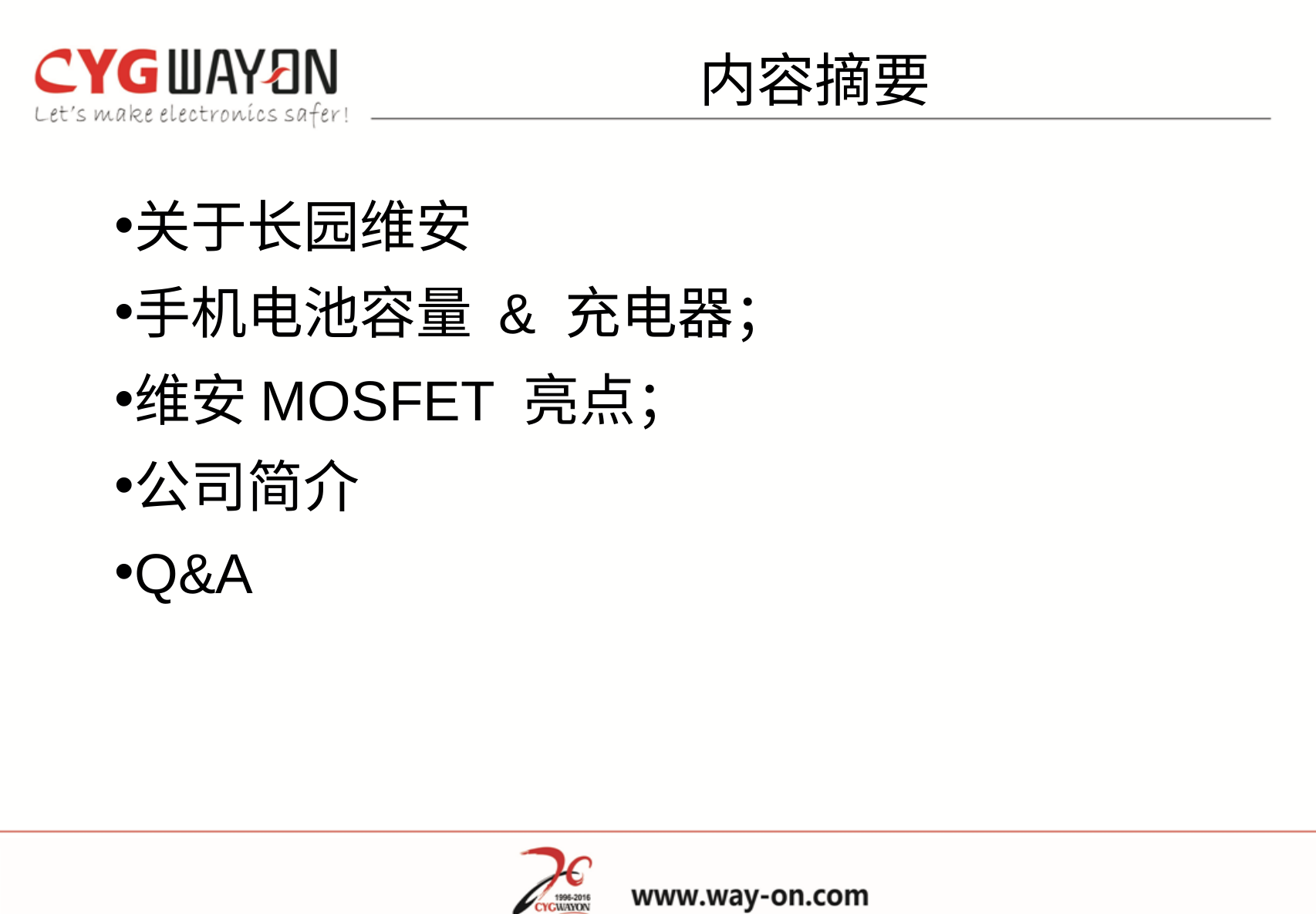

内容摘要
关于长园维安
手机电池容量 & 充电器；
维安MOSFET 亮点；
公司简介
Q&A